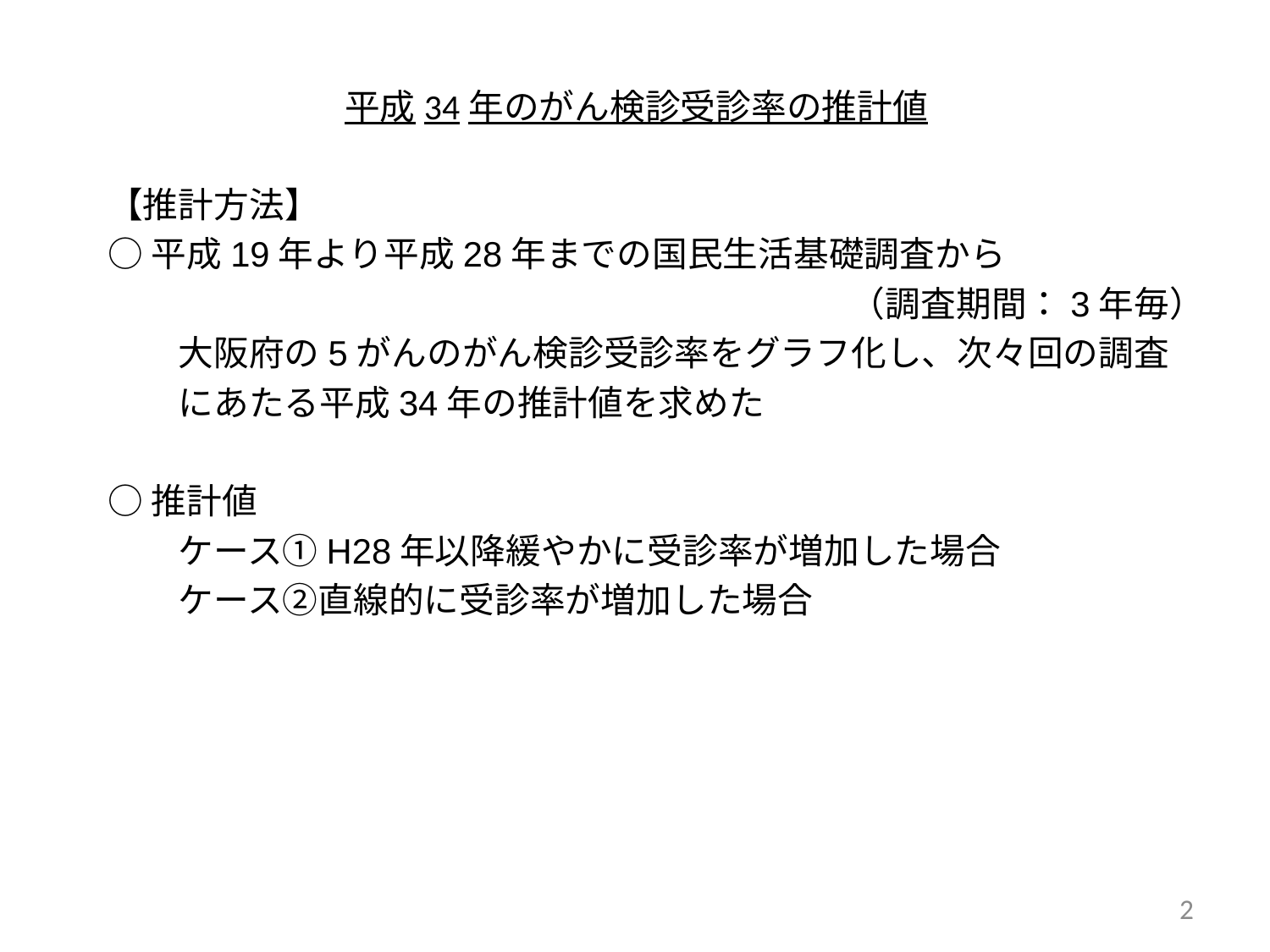

# 平成34年のがん検診受診率の推計値
【推計方法】
○平成19年より平成28年までの国民生活基礎調査から
　　　　　　　　　　　　　　　　　　　　　（調査期間：3年毎）
　　大阪府の5がんのがん検診受診率をグラフ化し、次々回の調査
　　にあたる平成34年の推計値を求めた

○推計値
　　ケース①H28年以降緩やかに受診率が増加した場合
　　ケース②直線的に受診率が増加した場合
2